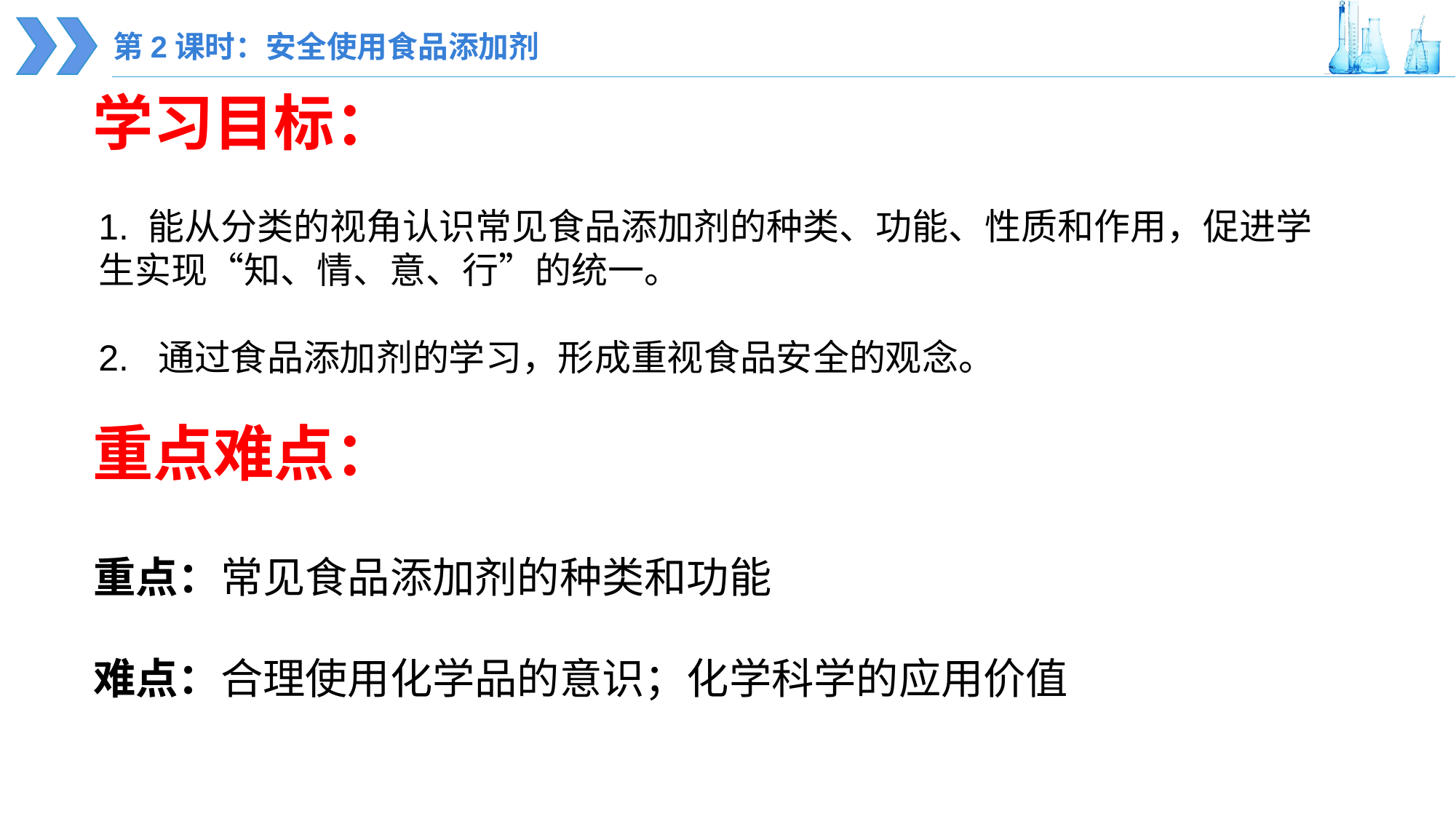

第2课时：安全使用食品添加剂
学习目标：
1. 能从分类的视角认识常见食品添加剂的种类、功能、性质和作用，促进学生实现“知、情、意、行”的统一。

2.  通过食品添加剂的学习，形成重视食品安全的观念。

重点难点：
重点：常见食品添加剂的种类和功能
难点：合理使用化学品的意识；化学科学的应用价值